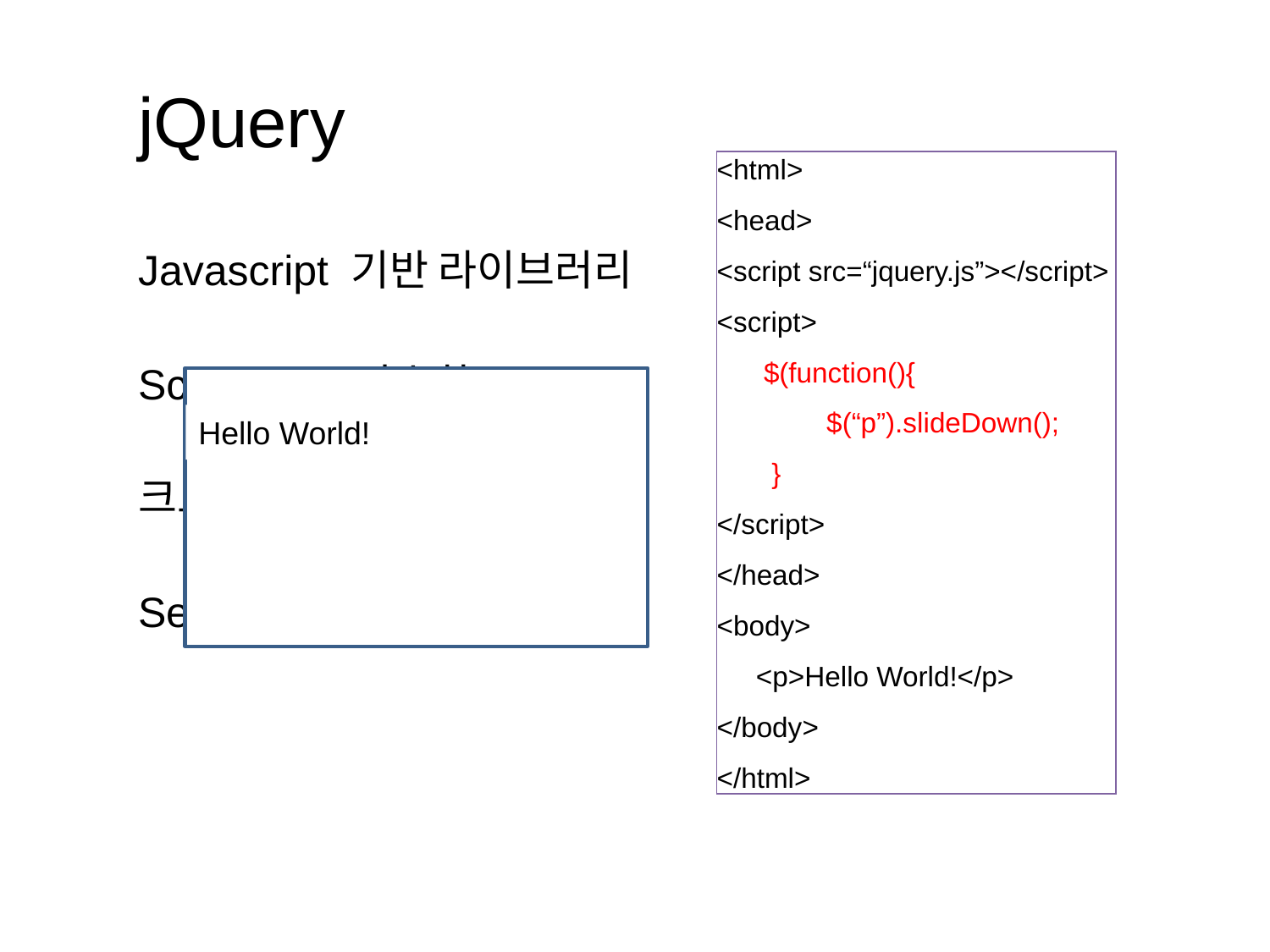

jQuery
<html>
<head>
<script src=“jquery.js”></script>
<script>
      $(function(){
              $(“p”).slideDown();
       }
</script>
</head>
<body>
     <p>Hello World!</p>
</body>
</html>
Javascript 기반 라이브러리
Script 코드 단순화

Hello World!
크로스브라우징 구현
Selector 표현식